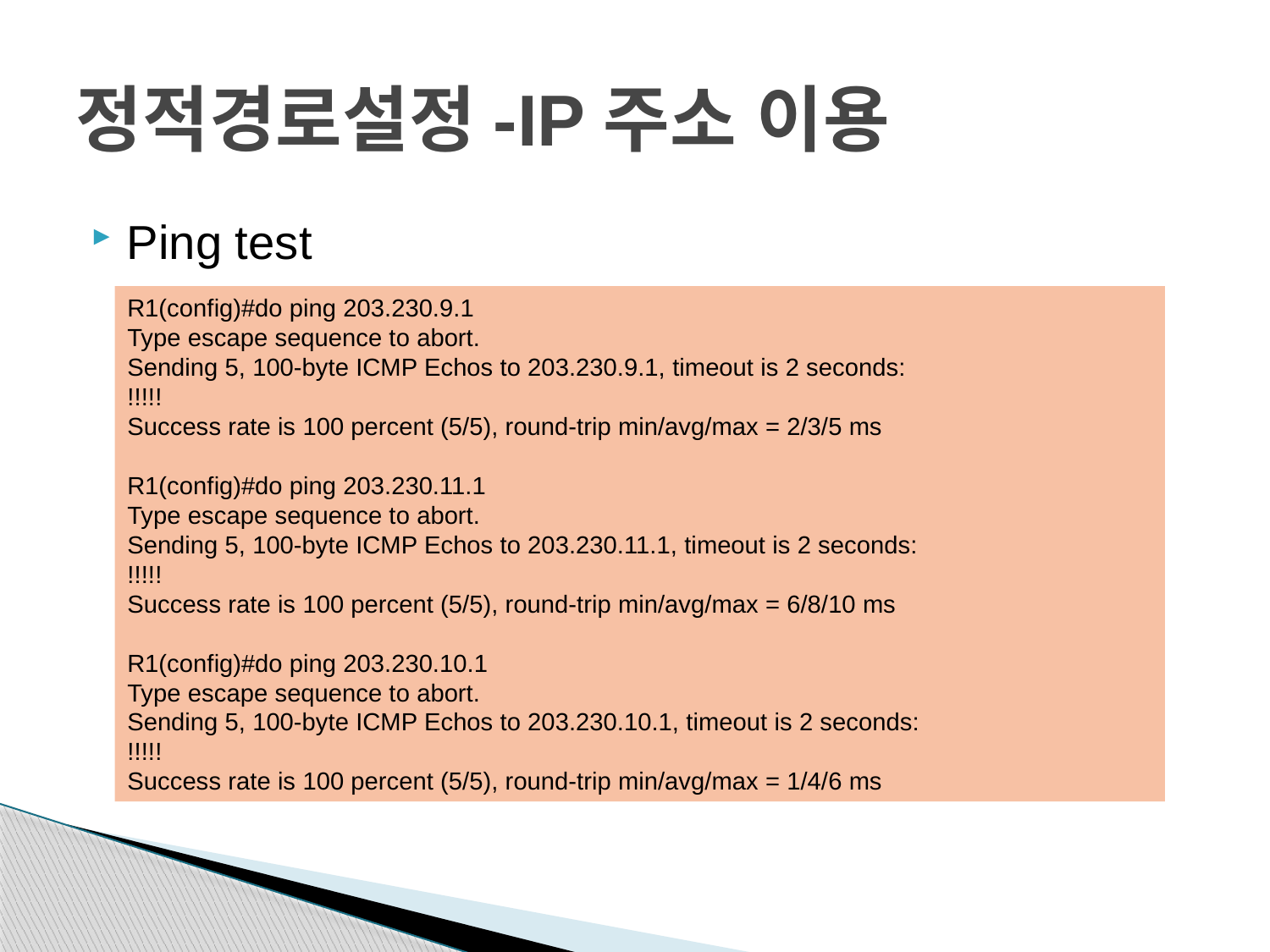

# 정적경로설정-IP주소 이용
Ping test
R1(config)#do ping 203.230.9.1
Type escape sequence to abort.
Sending 5, 100-byte ICMP Echos to 203.230.9.1, timeout is 2 seconds:
!!!!!
Success rate is 100 percent (5/5), round-trip min/avg/max = 2/3/5 ms

R1(config)#do ping 203.230.11.1
Type escape sequence to abort.
Sending 5, 100-byte ICMP Echos to 203.230.11.1, timeout is 2 seconds:
!!!!!
Success rate is 100 percent (5/5), round-trip min/avg/max = 6/8/10 ms

R1(config)#do ping 203.230.10.1
Type escape sequence to abort.
Sending 5, 100-byte ICMP Echos to 203.230.10.1, timeout is 2 seconds:
!!!!!
Success rate is 100 percent (5/5), round-trip min/avg/max = 1/4/6 ms